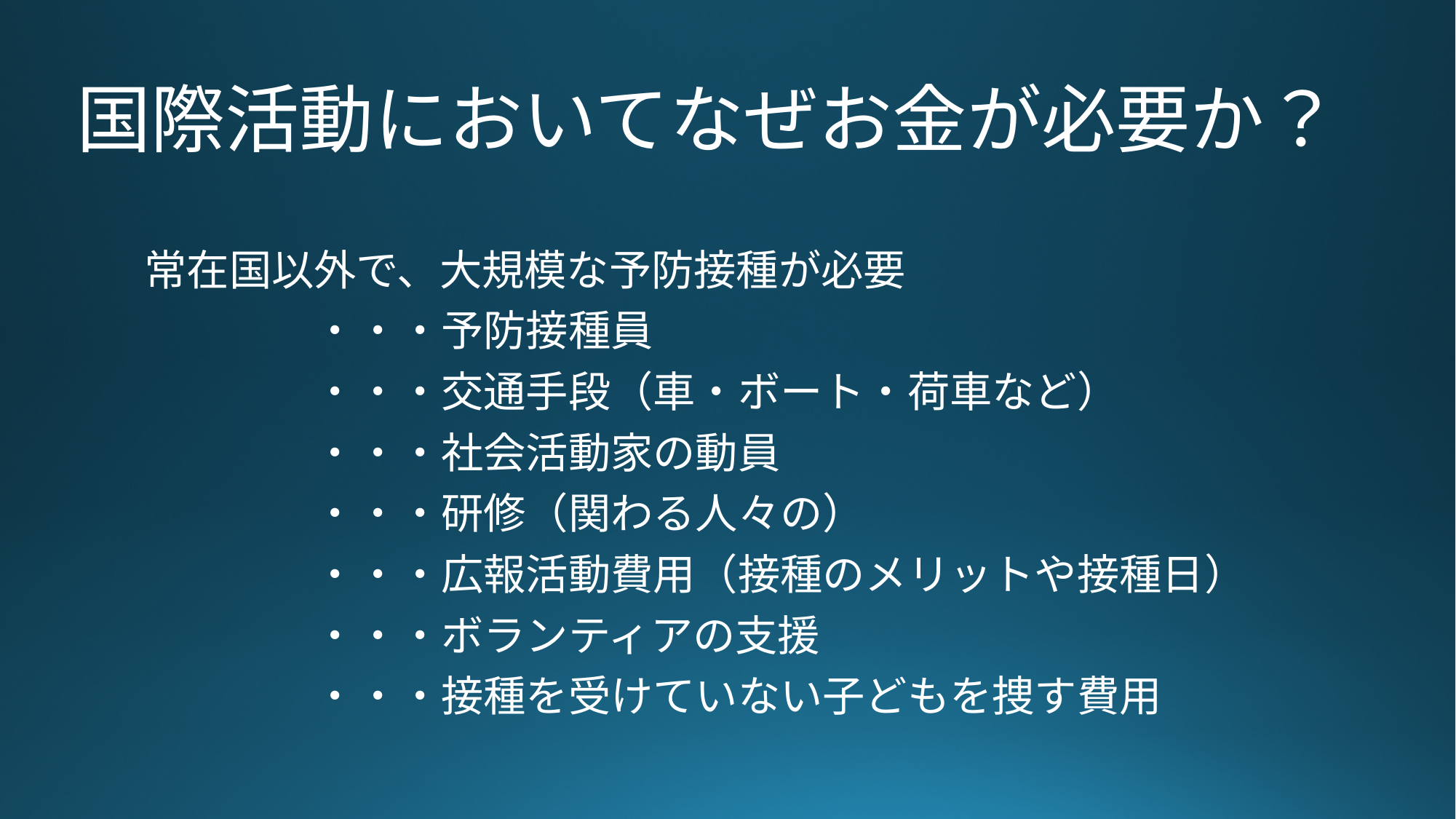

# 国際活動においてなぜお金が必要か？

常在国以外で、大規模な予防接種が必要
　　　　・・・予防接種員
　　　　・・・交通手段（車・ボート・荷車など）
　　　　・・・社会活動家の動員
　　　　・・・研修（関わる人々の）
　　　　・・・広報活動費用（接種のメリットや接種日）
　　　　・・・ボランティアの支援
　　　　・・・接種を受けていない子どもを捜す費用